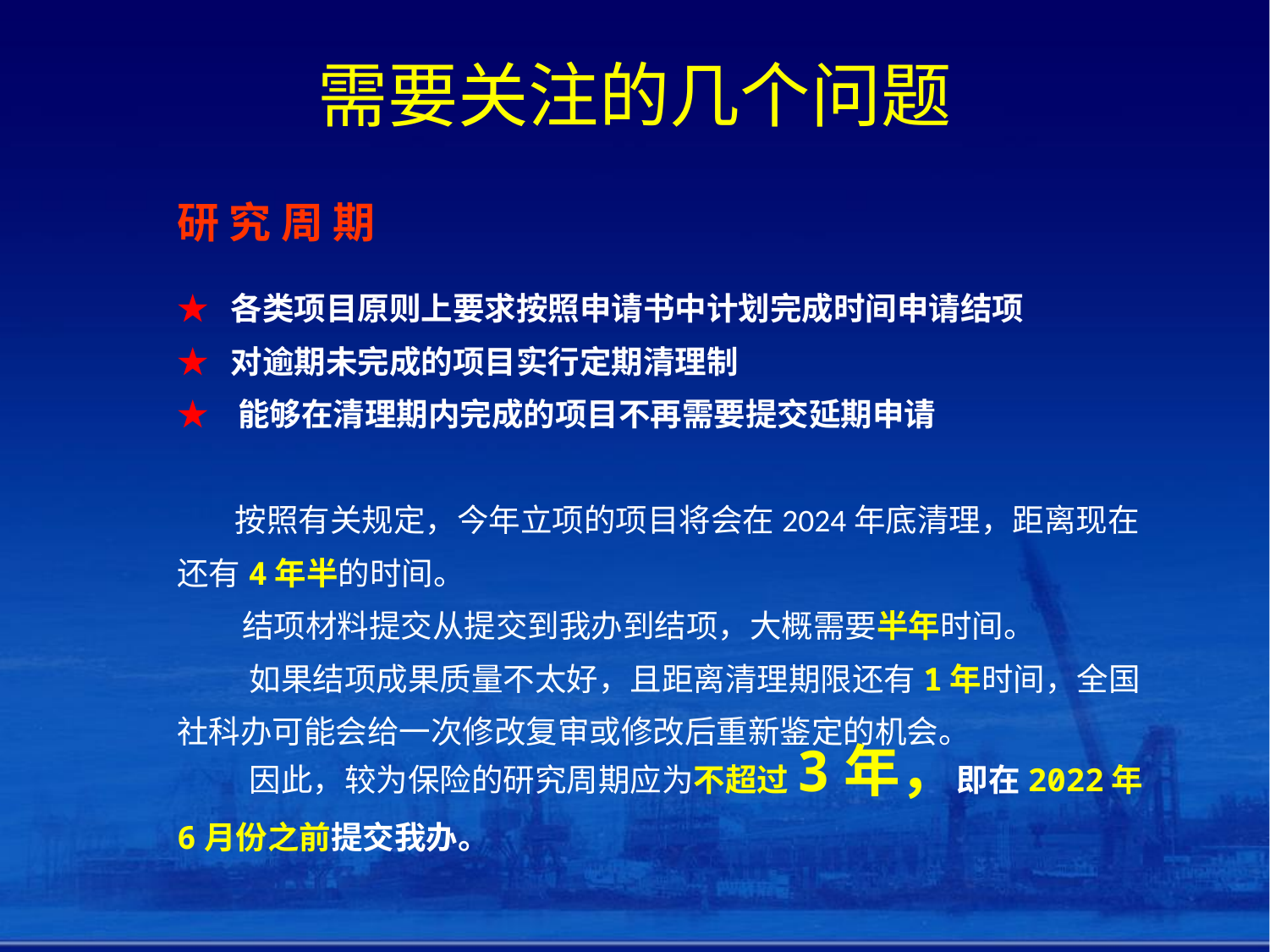

# 需要关注的几个问题
研 究 周 期

★  各类项目原则上要求按照申请书中计划完成时间申请结项
★  对逾期未完成的项目实行定期清理制
★   能够在清理期内完成的项目不再需要提交延期申请

       按照有关规定，今年立项的项目将会在2024年底清理，距离现在还有4年半的时间。
        结项材料提交从提交到我办到结项，大概需要半年时间。
         如果结项成果质量不太好，且距离清理期限还有1年时间，全国社科办可能会给一次修改复审或修改后重新鉴定的机会。
         因此，较为保险的研究周期应为不超过3年，即在2022年6月份之前提交我办。